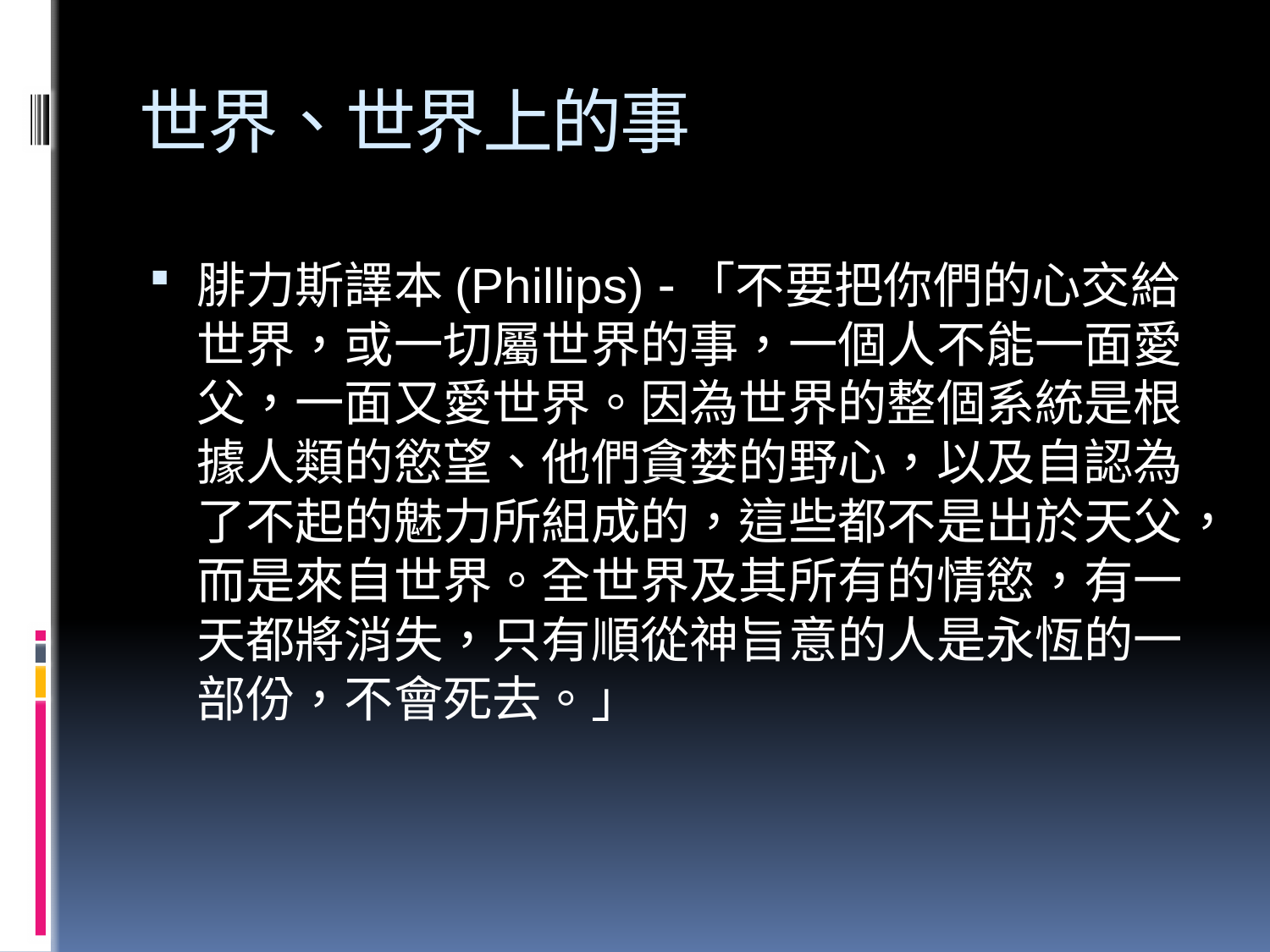

# 世界、世界上的事
腓力斯譯本(Phillips) −「不要把你們的心交給世界，或一切屬世界的事，一個人不能一面愛父，一面又愛世界。因為世界的整個系統是根據人類的慾望、他們貪婪的野心，以及自認為了不起的魅力所組成的，這些都不是出於天父，而是來自世界。全世界及其所有的情慾，有一天都將消失，只有順從神旨意的人是永恆的一部份，不會死去。」